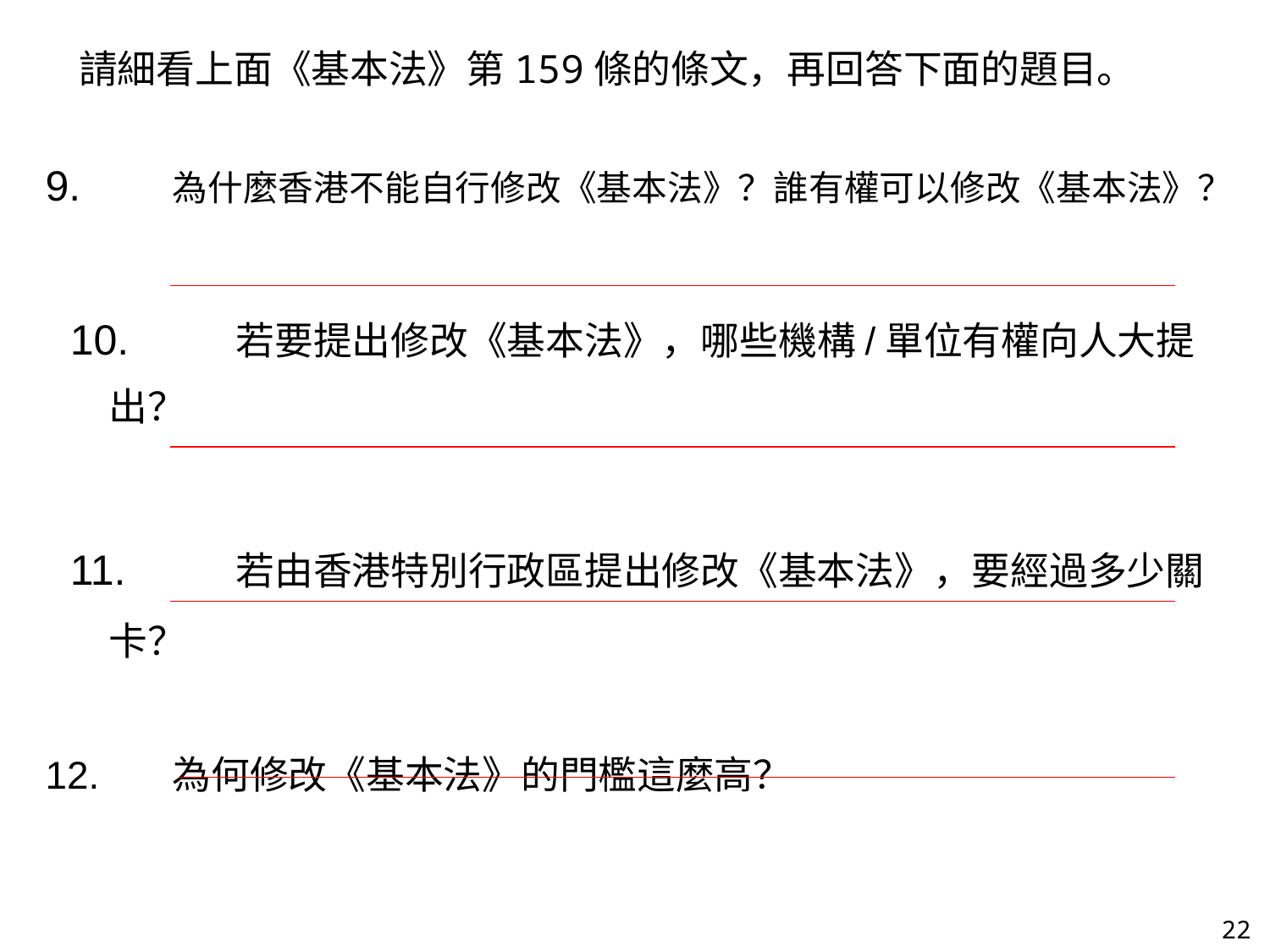

請細看上面《基本法》第159條的條文，再回答下面的題目。
9. 	為什麼香港不能自行修改《基本法》？誰有權可以修改《基本法》？

10. 	若要提出修改《基本法》，哪些機構/單位有權向人大提出？

11. 	若由香港特別行政區提出修改《基本法》，要經過多少關卡？

12. 	為何修改《基本法》的門檻這麼高？

22